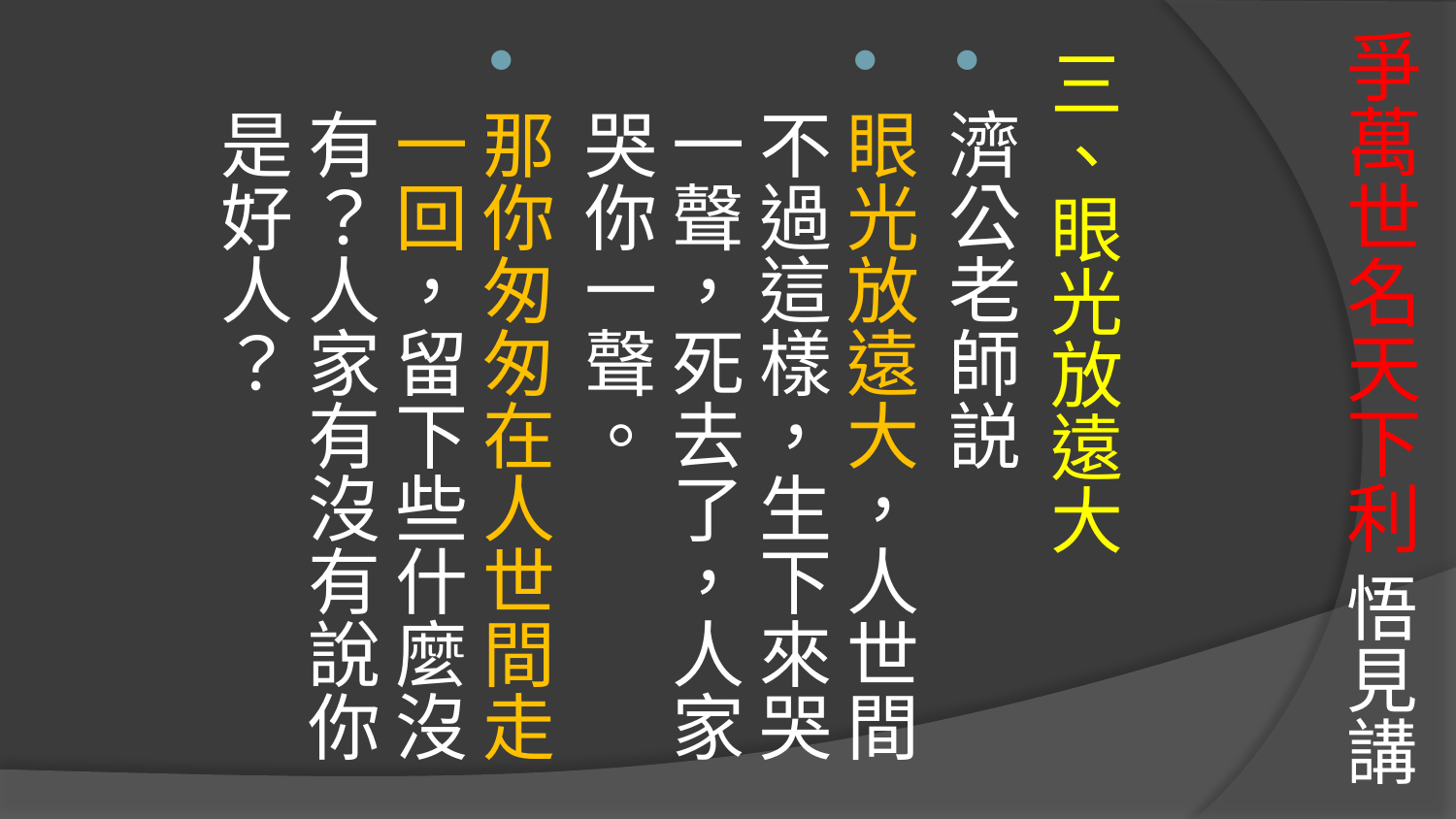

# 爭萬世名天下利 悟見講
三、眼光放遠大
濟公老師説
眼光放遠大，人世間不過這樣，生下來哭一聲，死去了，人家哭你一聲。
那你匆匆在人世間走一回，留下些什麼沒有？人家有沒有說你是好人？